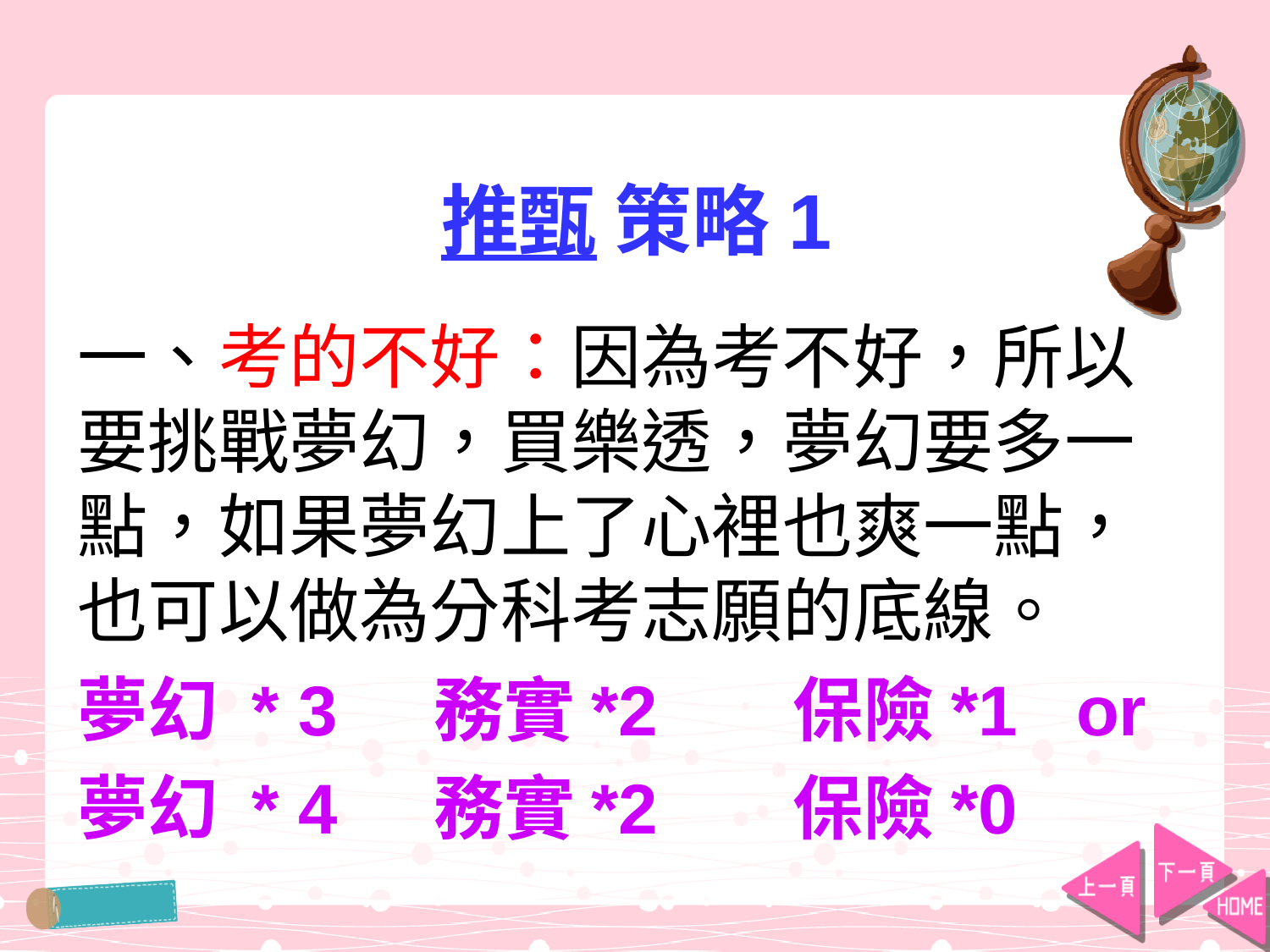

# 推甄 策略1
一、考的不好：因為考不好，所以要挑戰夢幻，買樂透，夢幻要多一點，如果夢幻上了心裡也爽一點， 也可以做為分科考志願的底線。
夢幻 * 3    務實*2      保險*1   or
夢幻 * 4    務實*2      保險*0